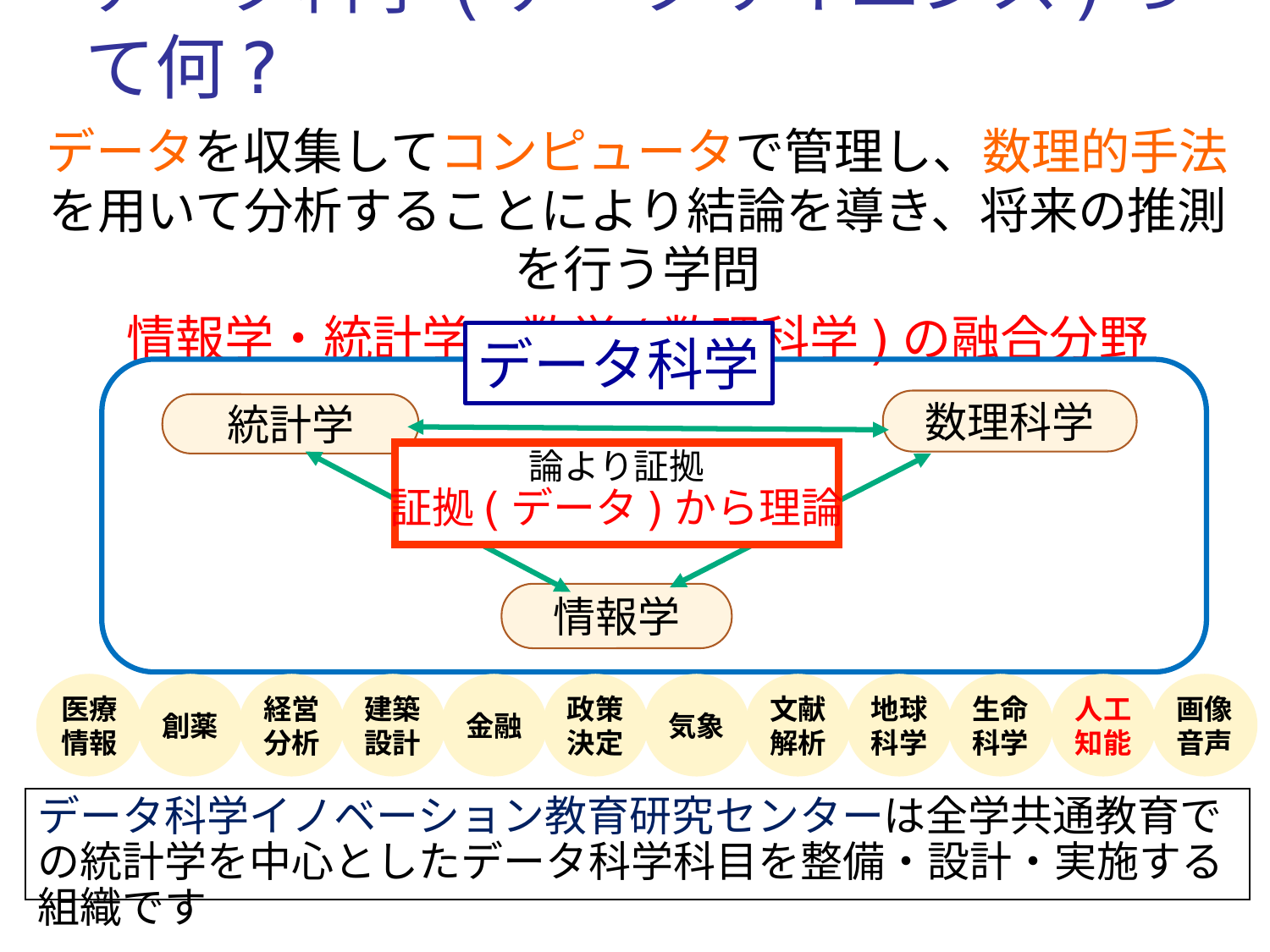

# データ科学(データサイエンス)って何?
データを収集してコンピュータで管理し、数理的手法を用いて分析することにより結論を導き、将来の推測を行う学問
情報学・統計学・数学(数理科学)の融合分野
データ科学

数理科学
統計学

論より証拠
証拠(データ)から理論

情報学

創薬
地球科学
画像音声
医療情報
経営分析
建築設計
政策決定

気象
文献解析
生命科学
人工知能

金融
データ科学イノベーション教育研究センターは全学共通教育での統計学を中心としたデータ科学科目を整備・設計・実施する組織です